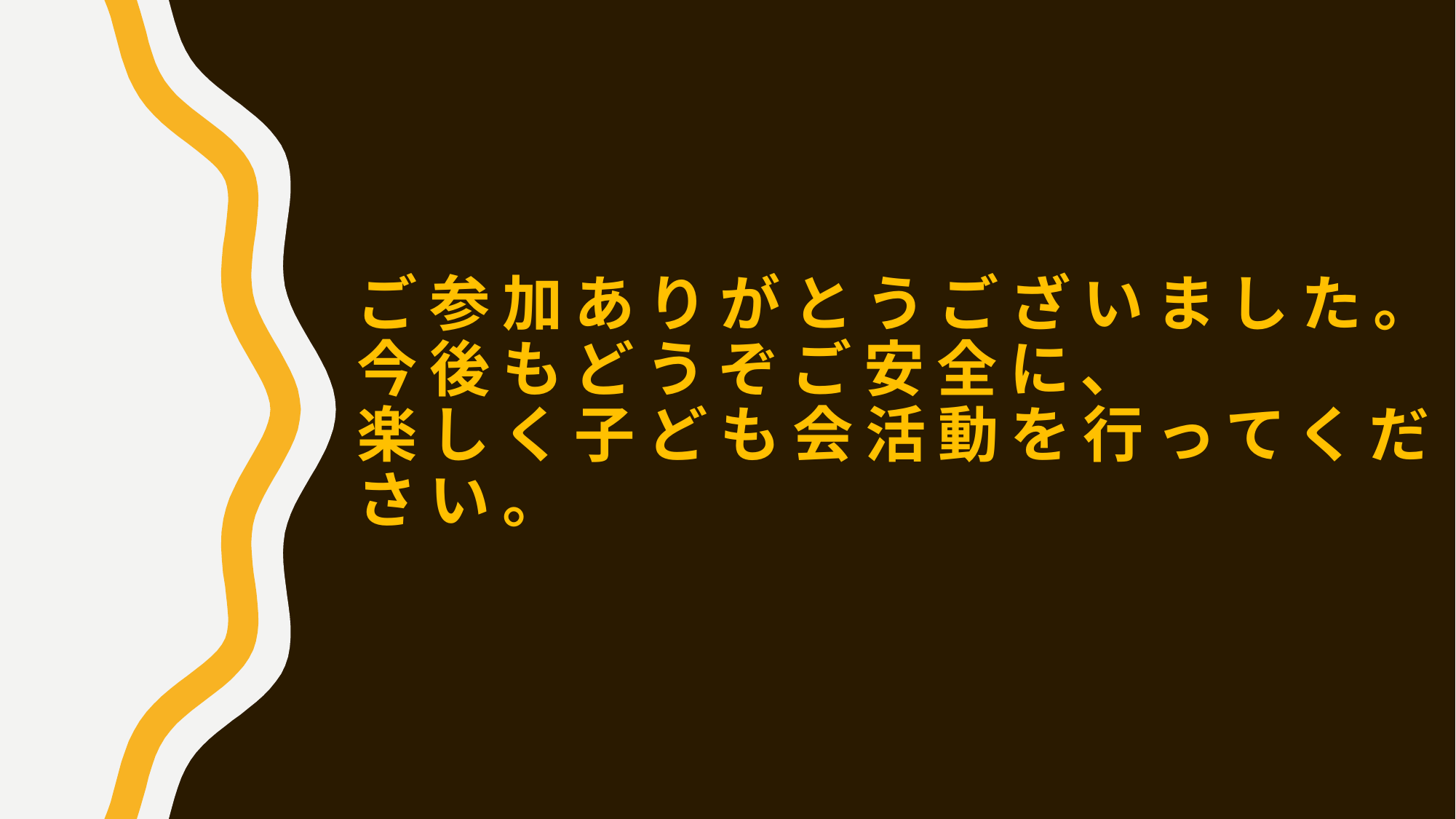

# ご参加ありがとうございました。 今後もどうぞご安全に、 楽しく子ども会活動を行ってください。